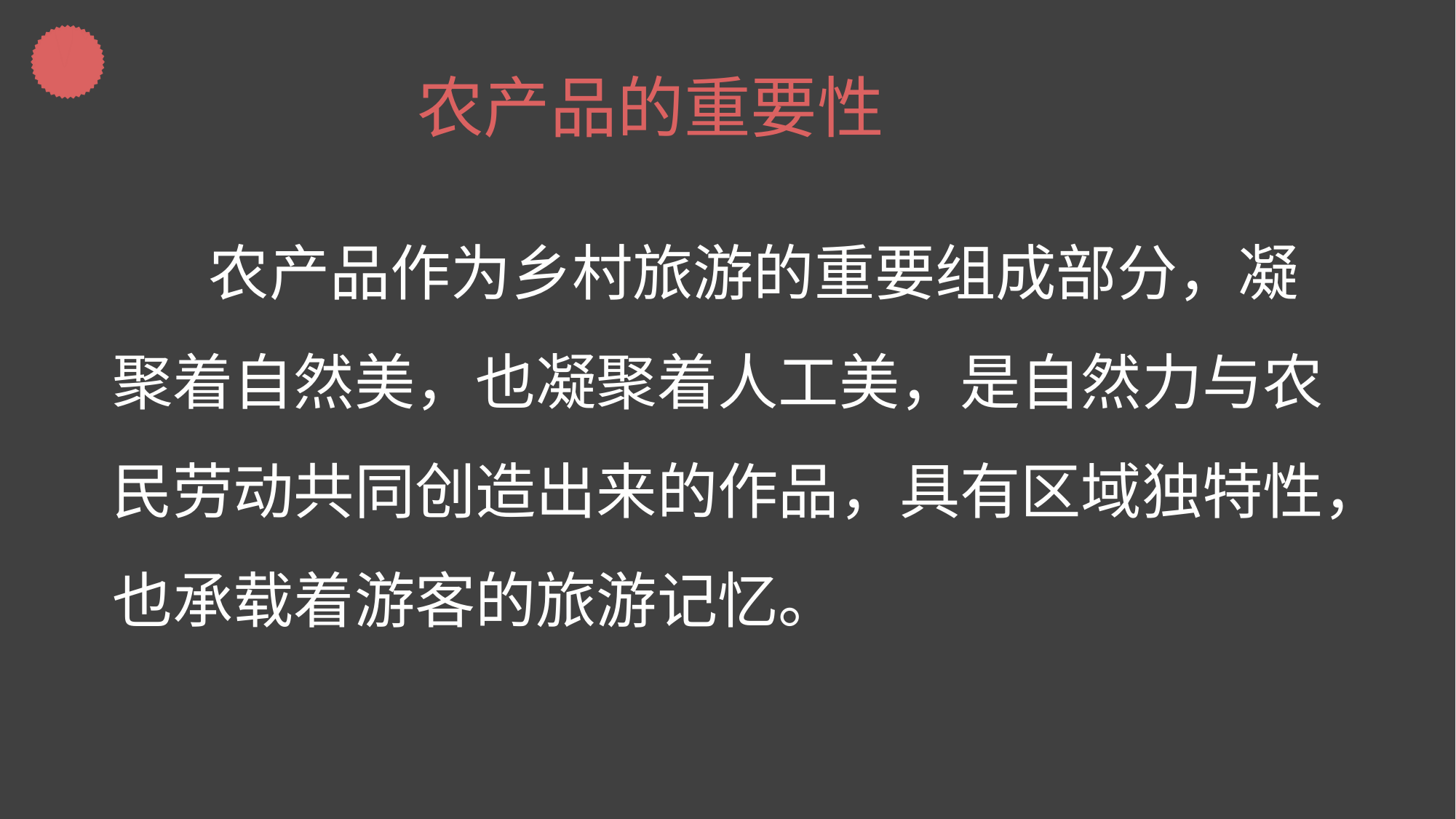

# 农产品的重要性

      农产品作为乡村旅游的重要组成部分，凝聚着自然美，也凝聚着人工美，是自然力与农民劳动共同创造出来的作品，具有区域独特性，也承载着游客的旅游记忆。